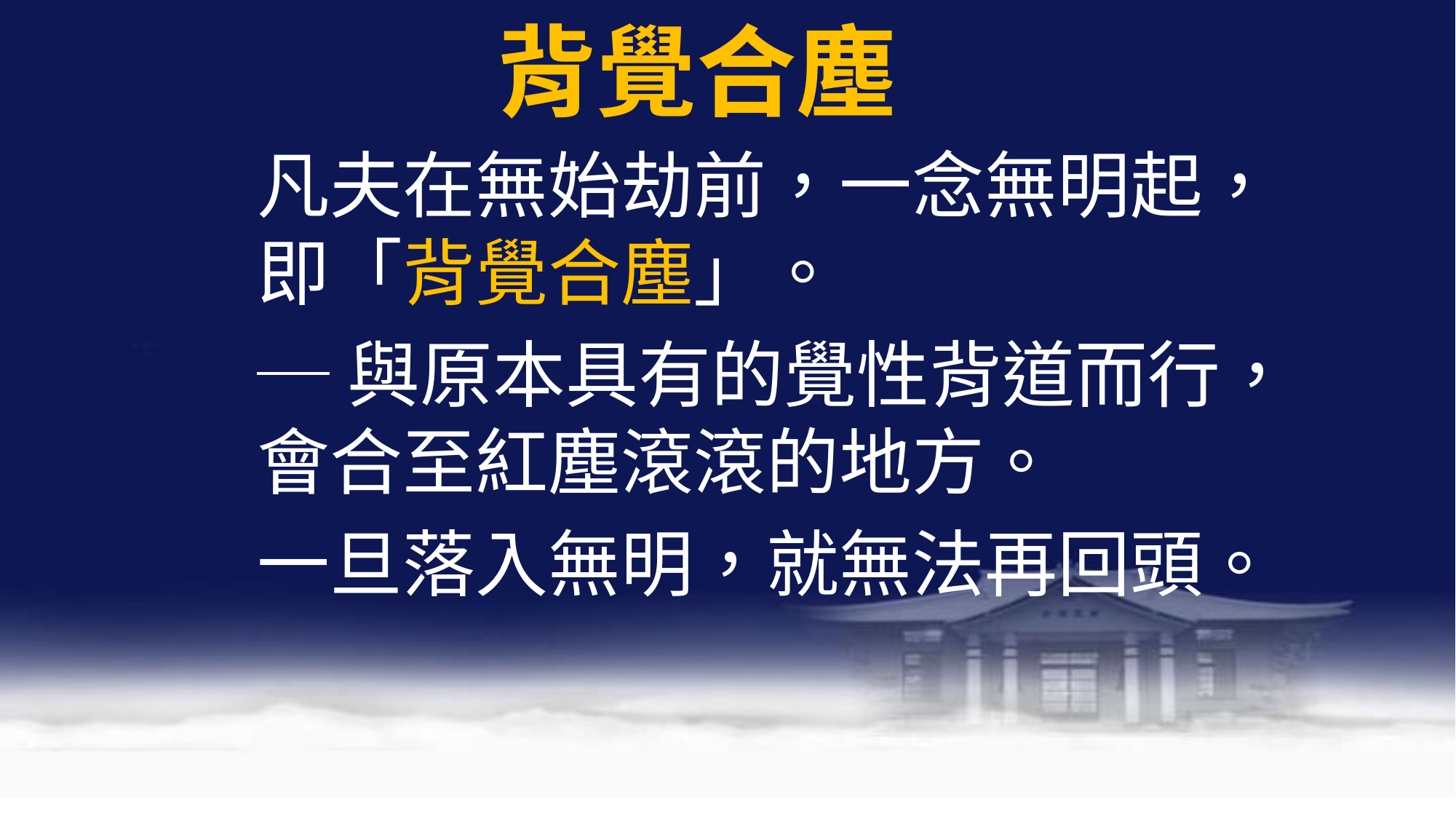

# 背覺合塵
凡夫在無始劫前，一念無明起，即「背覺合塵」。
─與原本具有的覺性背道而行，會合至紅塵滾滾的地方。
一旦落入無明，就無法再回頭。